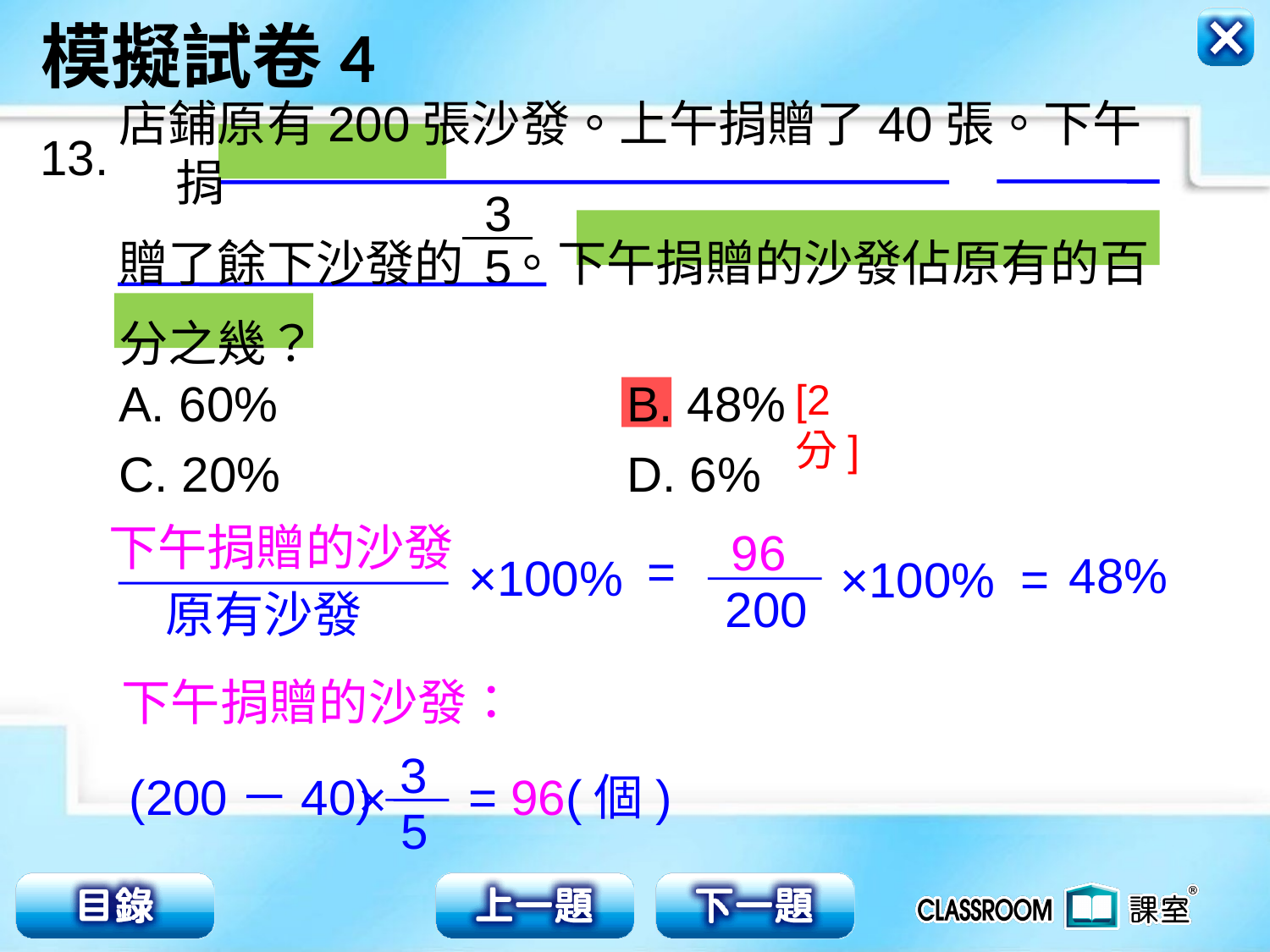

店鋪原有200張沙發。上午捐贈了40張。下午捐
贈了餘下沙發的    。下午捐贈的沙發佔原有的百
分之幾？
13.

3
5

A. 60% 			B. 48%
C. 20% 			D. 6%
[2分]

下午捐贈的沙發
96
=
48%
 =
×100%
×100%
200

原有沙發

下午捐贈的沙發：
3
5

×
(200－40)
= 96(個)